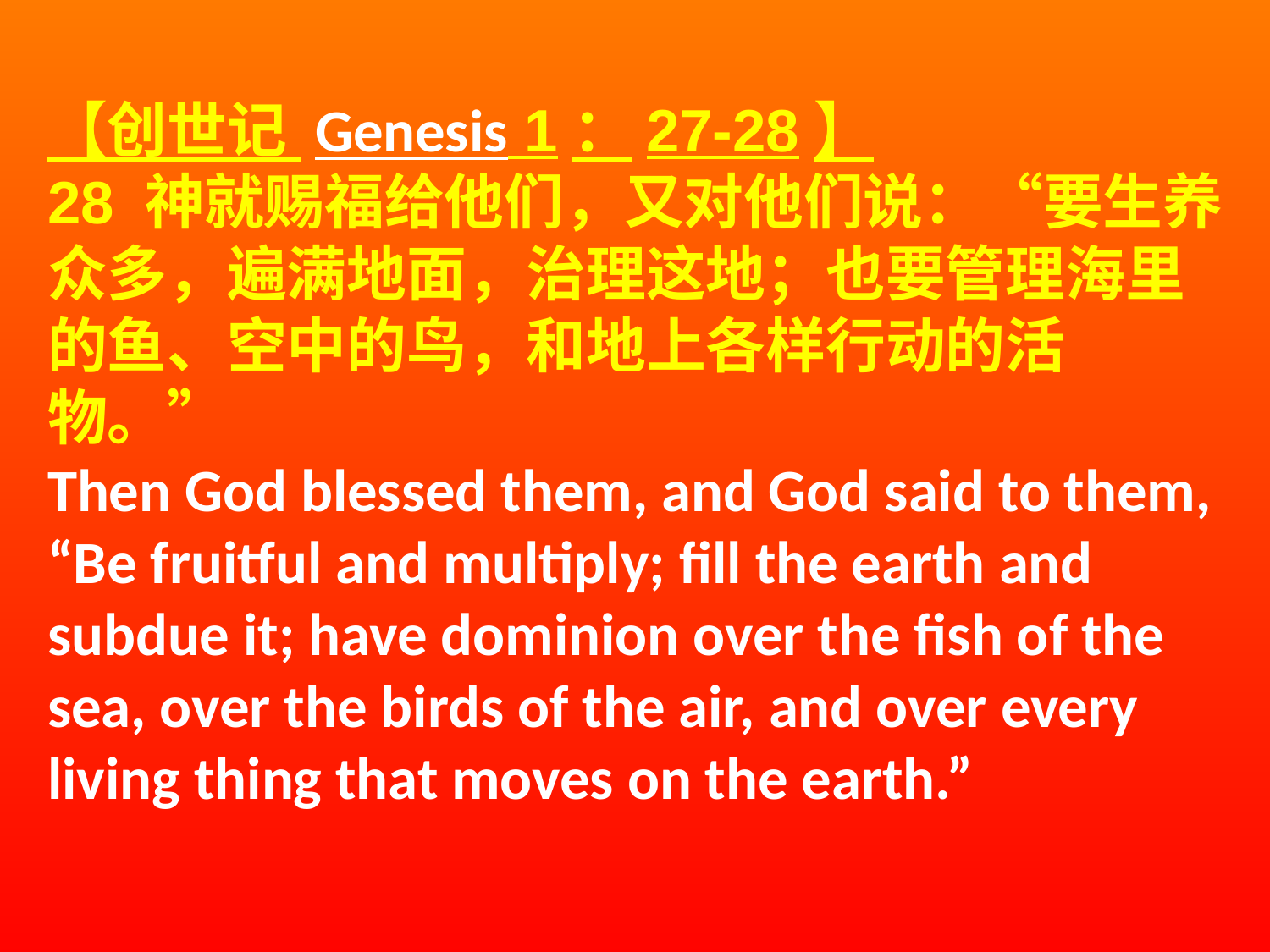

【创世记 Genesis 1：27-28】
28 神就赐福给他们，又对他们说：“要生养众多，遍满地面，治理这地；也要管理海里的鱼、空中的鸟，和地上各样行动的活物。”
Then God blessed them, and God said to them, “Be fruitful and multiply; fill the earth and subdue it; have dominion over the fish of the sea, over the birds of the air, and over every living thing that moves on the earth.”